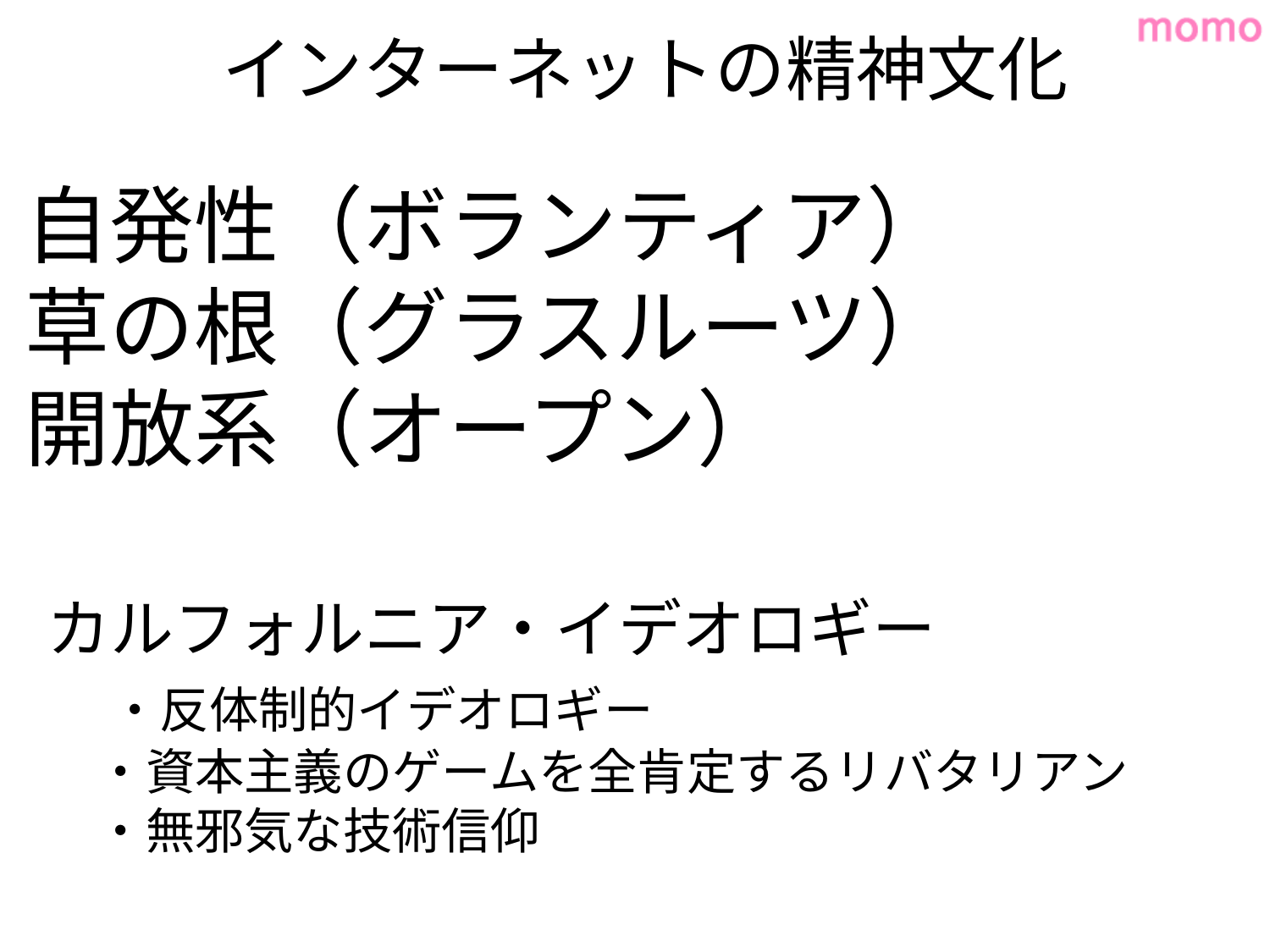

# インターネットの精神文化
自発性（ボランティア）
草の根（グラスルーツ）
開放系（オープン）
カルフォルニア・イデオロギー
　・反体制的イデオロギー
　・資本主義のゲームを全肯定するリバタリアン
　・無邪気な技術信仰